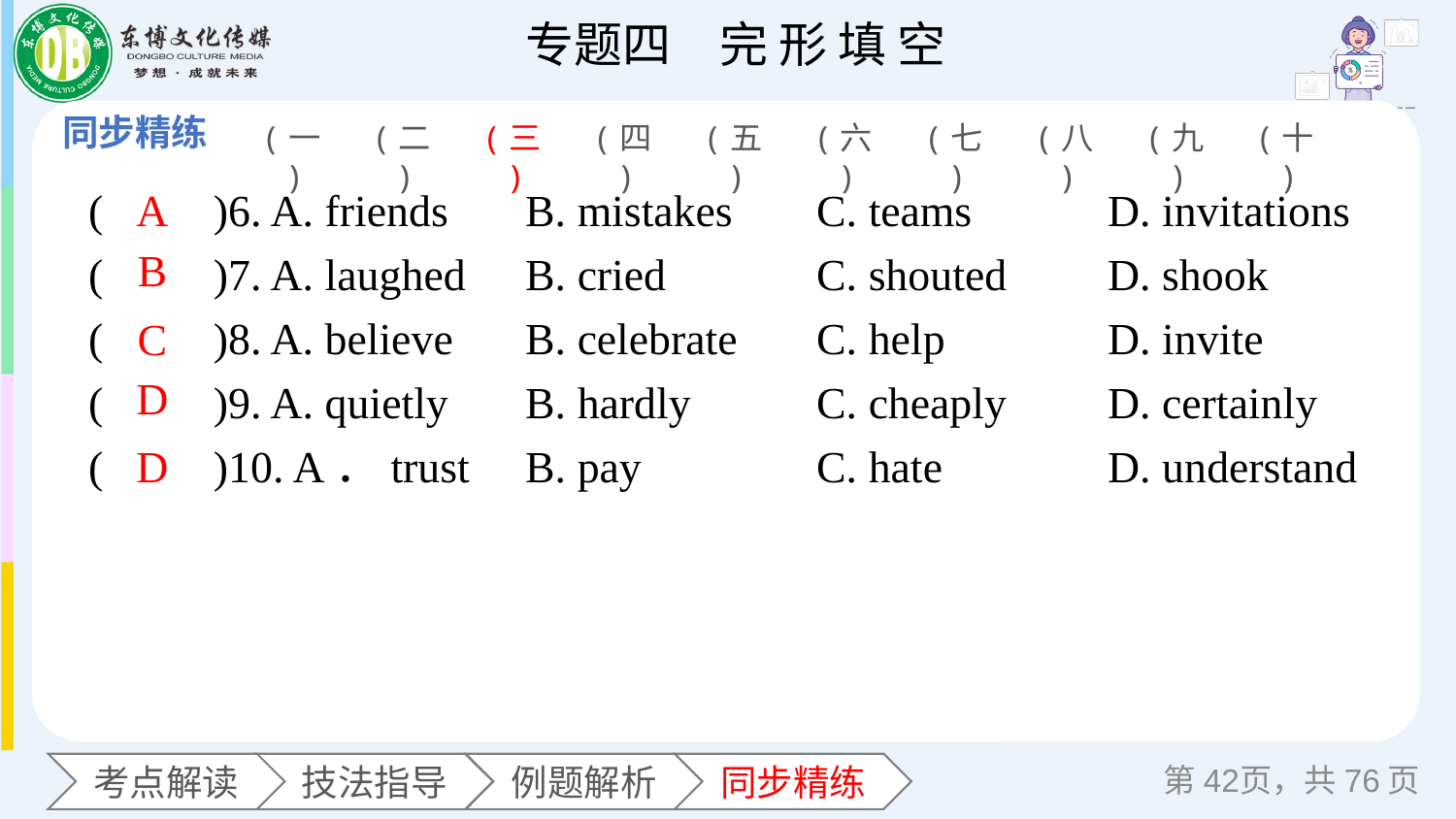

(一)
(二)
(三)
(四)
(五)
(六)
(七)
(八)
(九)
(十)
(　　)6. A. friends    	B. mistakes    	C. teams    	D. invitations
(　　)7. A. laughed    	B. cried    	C. shouted    	D. shook
(　　)8. A. believe    	B. celebrate    	C. help    	D. invite
(　　)9. A. quietly    	B. hardly    	C. cheaply    	D. certainly
(　　)10. A．trust    	B. pay    	C. hate    	D. understand
A
B
C
D
D
第42页，共76页